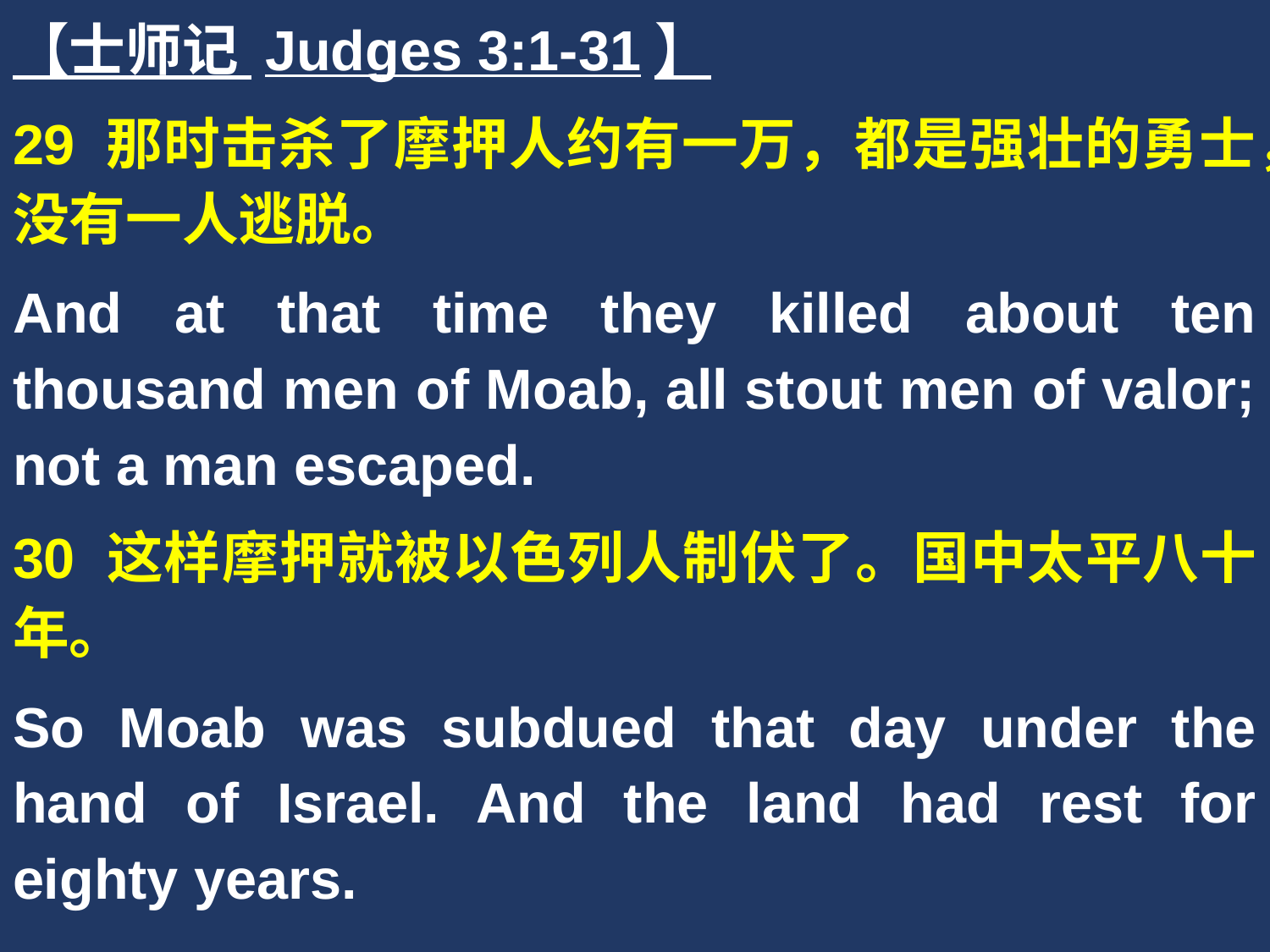

【士师记 Judges 3:1-31】
29 那时击杀了摩押人约有一万，都是强壮的勇士，没有一人逃脱。
And at that time they killed about ten thousand men of Moab, all stout men of valor; not a man escaped.
30 这样摩押就被以色列人制伏了。国中太平八十年。
So Moab was subdued that day under the hand of Israel. And the land had rest for eighty years.